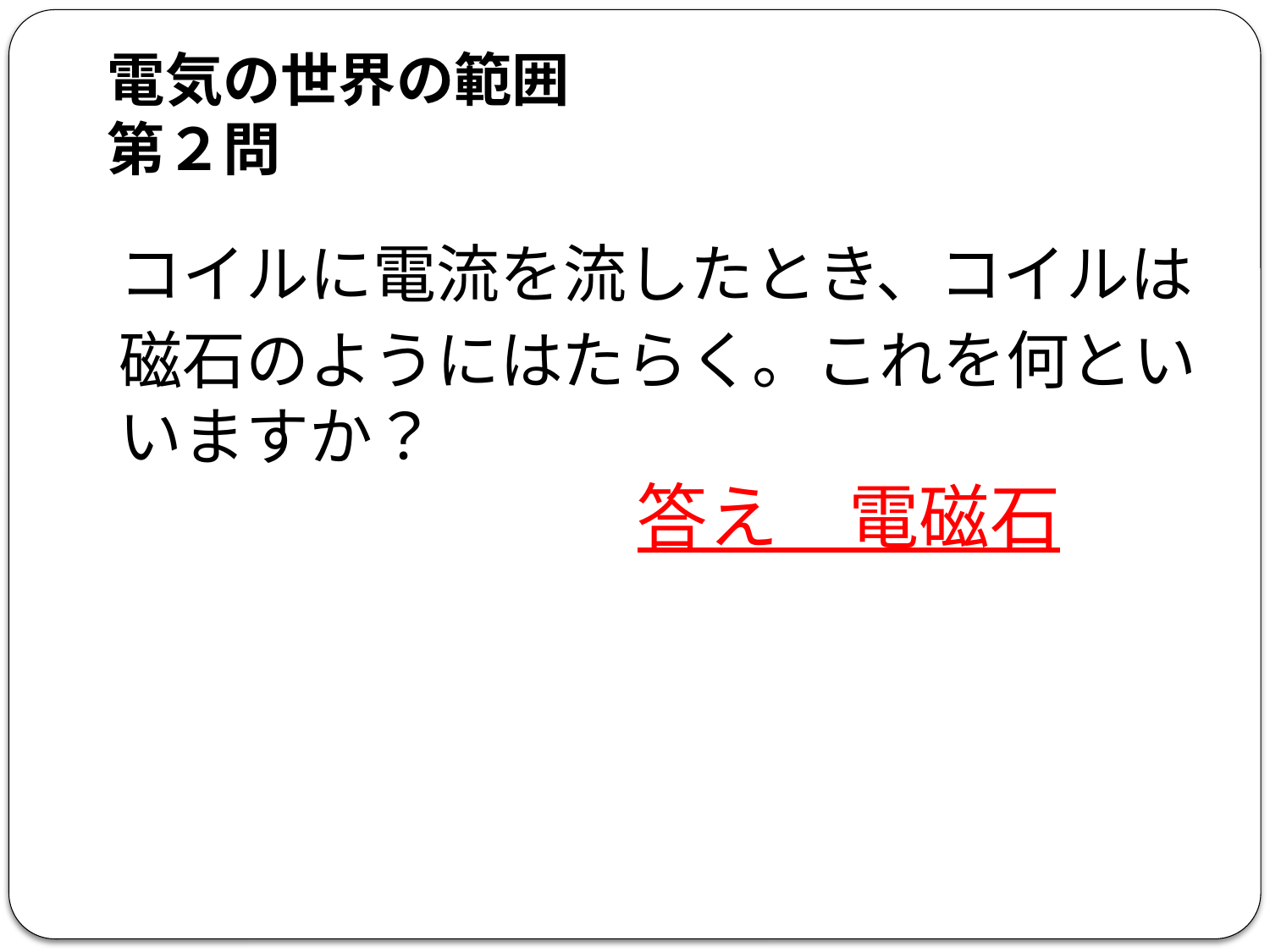

# 電気の世界の範囲 第２問
コイルに電流を流したとき、コイルは
磁石のようにはたらく。これを何といいますか？
答え　電磁石